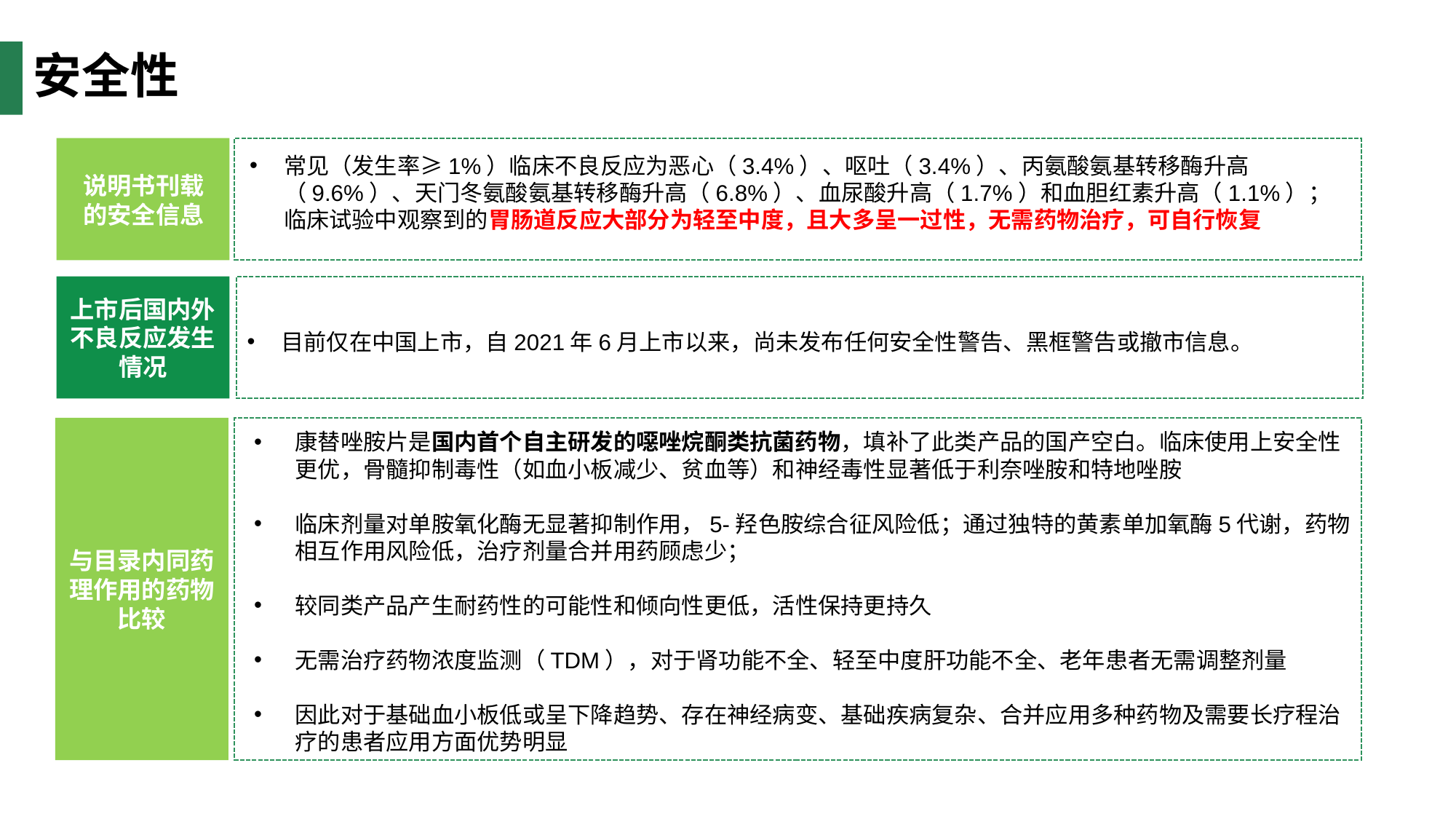

安全性

常见（发生率≥1%）临床不良反应为恶心（3.4%）、呕吐（3.4%）、丙氨酸氨基转移酶升高（9.6%）、天门冬氨酸氨基转移酶升高（6.8%）、血尿酸升高（1.7%）和血胆红素升高（1.1%）；临床试验中观察到的胃肠道反应大部分为轻至中度，且大多呈一过性，无需药物治疗，可自行恢复
说明书刊载
的安全信息
上市后国内外不良反应发生情况

目前仅在中国上市，自2021年6月上市以来，尚未发布任何安全性警告、黑框警告或撤市信息。
与目录内同药理作用的药物比较

康替唑胺片是国内首个自主研发的噁唑烷酮类抗菌药物，填补了此类产品的国产空白。临床使用上安全性更优，骨髓抑制毒性（如血小板减少、贫血等）和神经毒性显著低于利奈唑胺和特地唑胺

临床剂量对单胺氧化酶无显著抑制作用，5-羟色胺综合征风险低；通过独特的黄素单加氧酶5代谢，药物相互作用风险低，治疗剂量合并用药顾虑少；

较同类产品产生耐药性的可能性和倾向性更低，活性保持更持久

无需治疗药物浓度监测（TDM），对于肾功能不全、轻至中度肝功能不全、老年患者无需调整剂量

因此对于基础血小板低或呈下降趋势、存在神经病变、基础疾病复杂、合并应用多种药物及需要长疗程治疗的患者应用方面优势明显